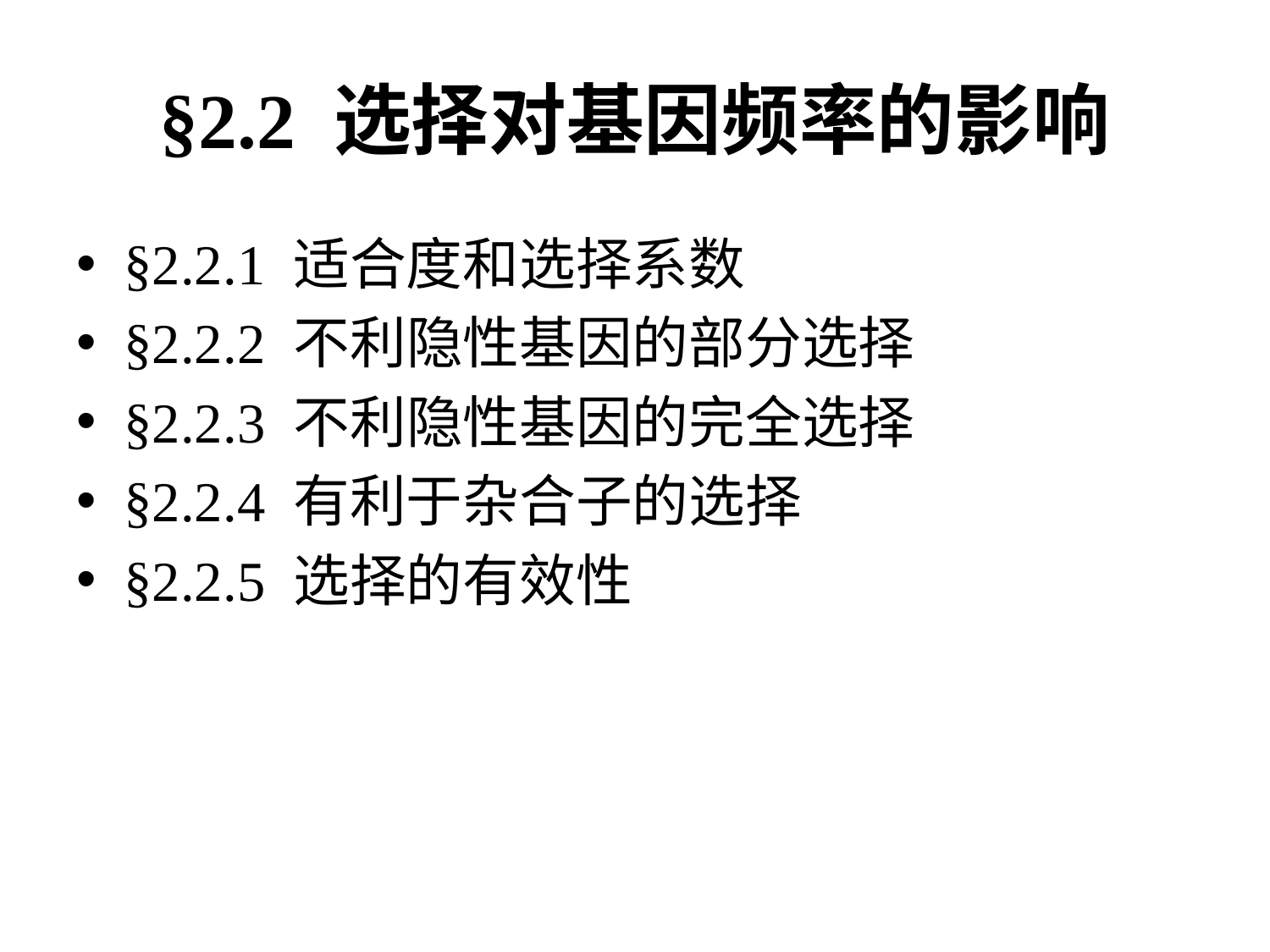

# §2.2 选择对基因频率的影响
§2.2.1 适合度和选择系数
§2.2.2 不利隐性基因的部分选择
§2.2.3 不利隐性基因的完全选择
§2.2.4 有利于杂合子的选择
§2.2.5 选择的有效性